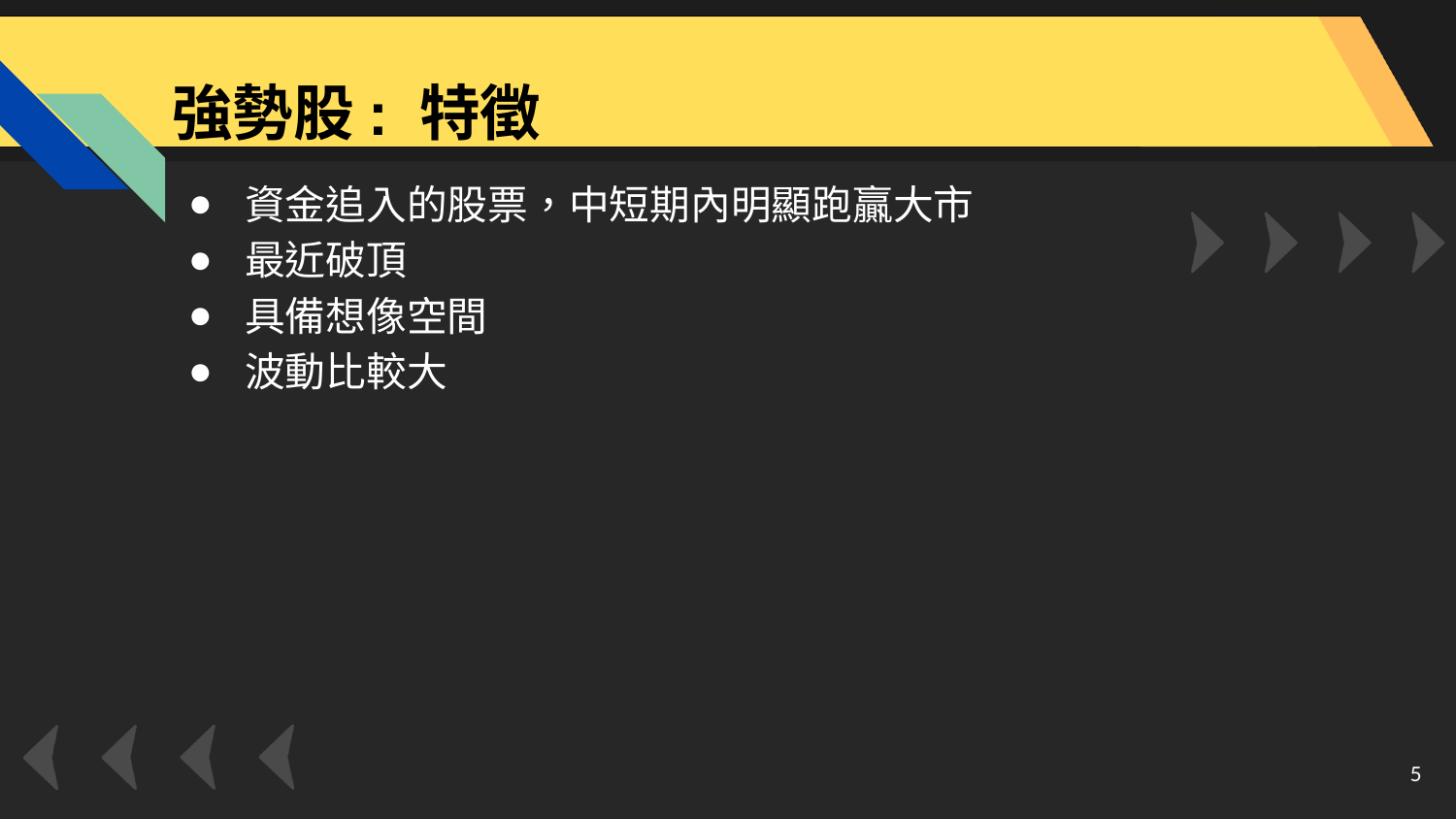

強勢股: 特徵

資金追入的股票，中短期內明顯跑贏大市
最近破頂
具備想像空間
波動比較大
5